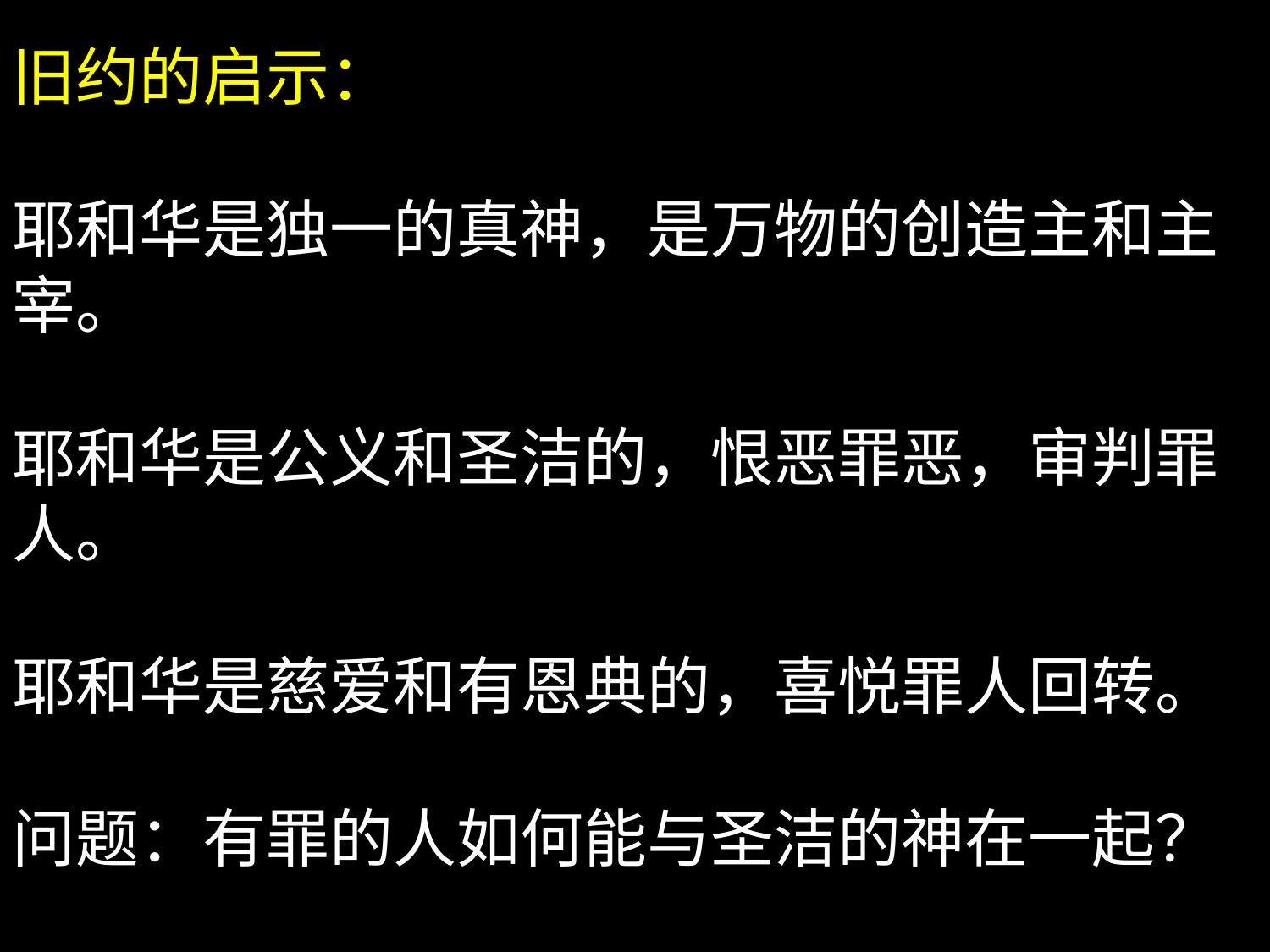

旧约的启示：

耶和华是独一的真神，是万物的创造主和主宰。

耶和华是公义和圣洁的，恨恶罪恶，审判罪人。

耶和华是慈爱和有恩典的，喜悦罪人回转。

问题：有罪的人如何能与圣洁的神在一起？